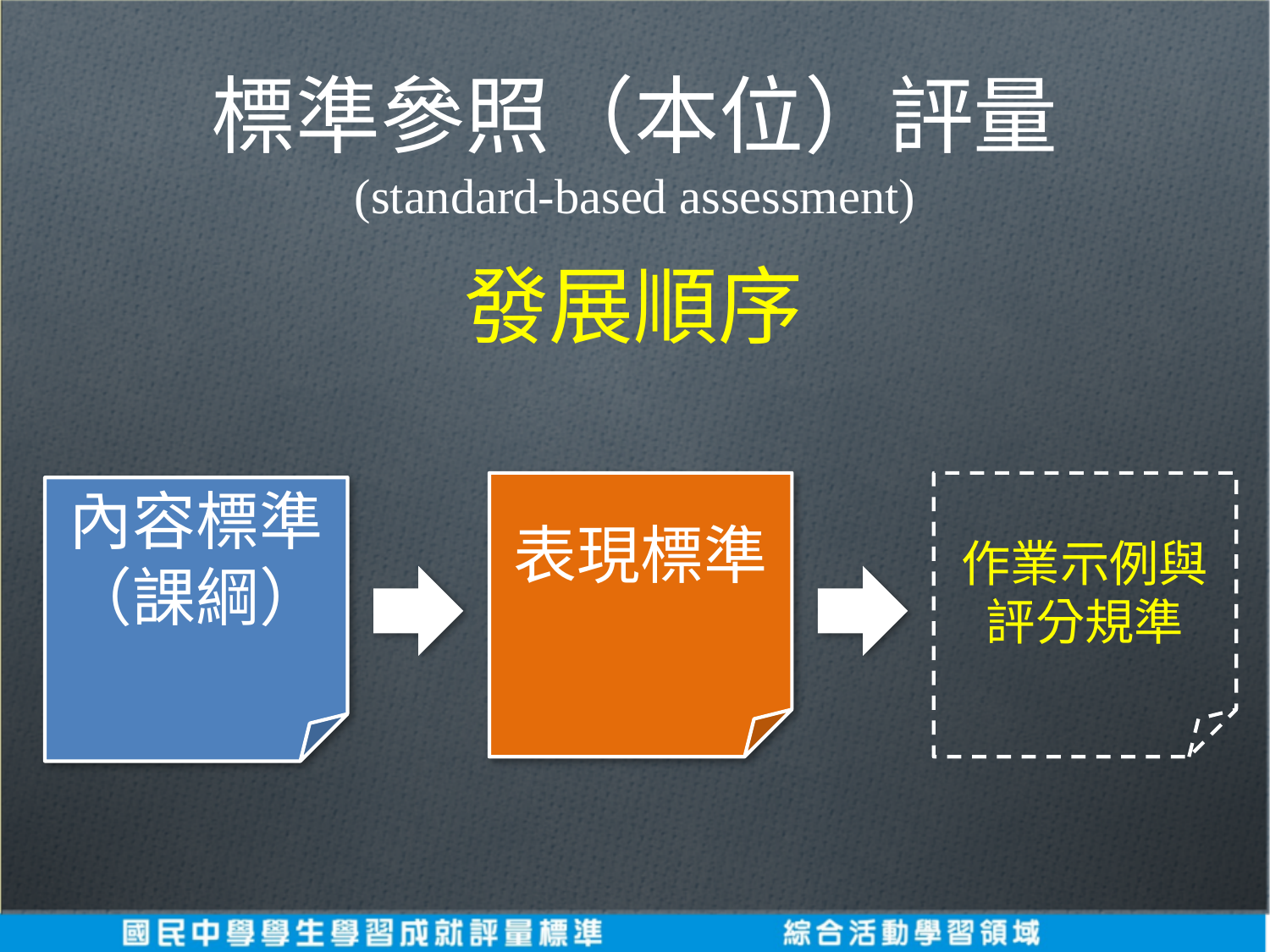

標準參照（本位）評量
(standard-based assessment)
發展順序
表現標準

作業示例與評分規準
內容標準
（課綱）